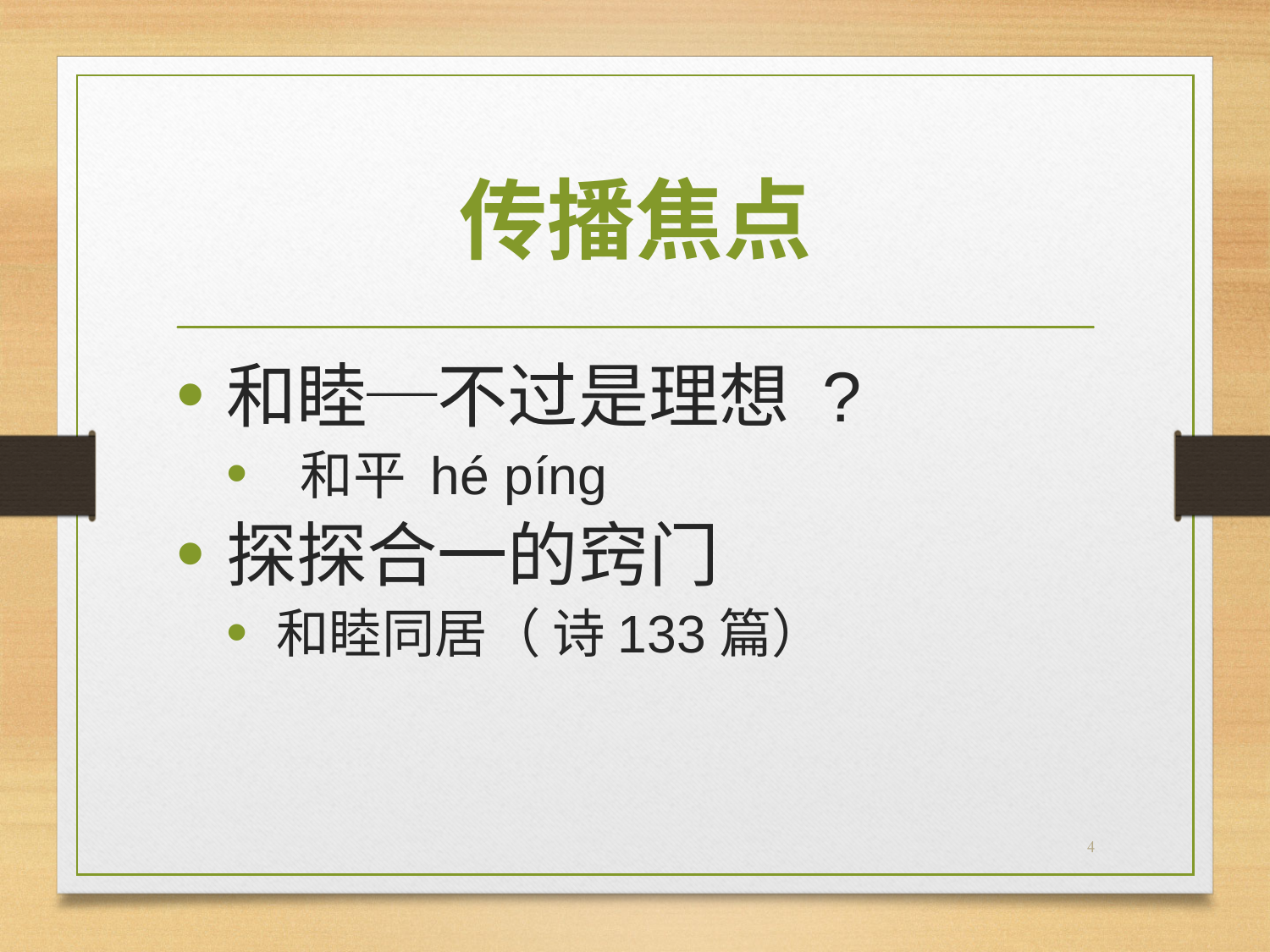

# 传播焦点
和睦─不过是理想 ?
 和平 hé píng
探探合一的窍门
和睦同居（ 诗133篇）

4